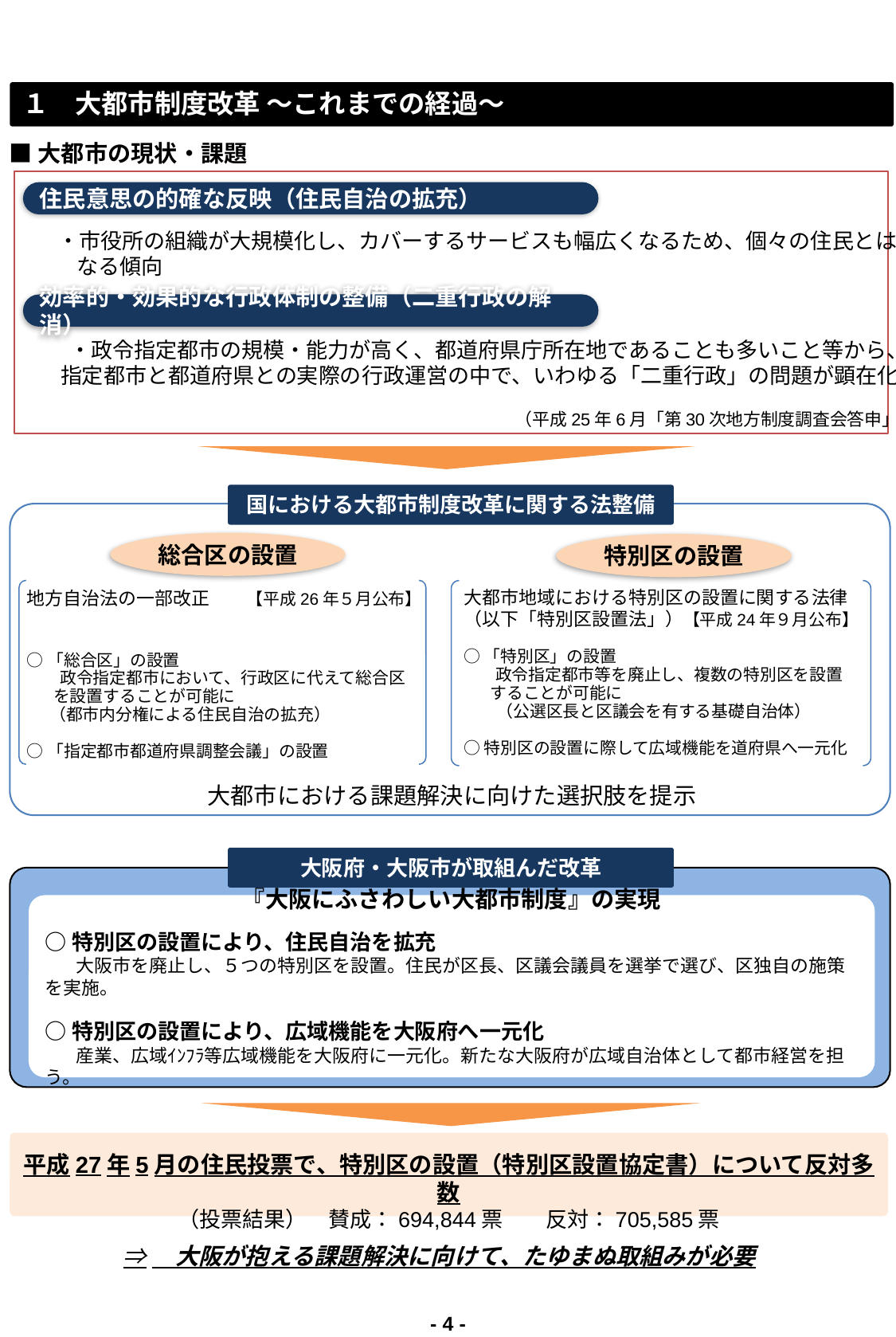

１　大都市制度改革 ～これまでの経過～
■大都市の現状・課題

　  ・市役所の組織が大規模化し、カバーするサービスも幅広くなるため、個々の住民とは遠く
　　  なる傾向

　　・政令指定都市の規模・能力が高く、都道府県庁所在地であることも多いこと等から、政令
      指定都市と都道府県との実際の行政運営の中で、いわゆる「二重行政」の問題が顕在化

                                                        （平成25年6月「第30次地方制度調査会答申」より）
住民意思の的確な反映（住民自治の拡充）
効率的・効果的な行政体制の整備（二重行政の解消）

国における大都市制度改革に関する法整備

総合区の設置
特別区の設置

大都市地域における特別区の設置に関する法律
（以下「特別区設置法」）【平成24年９月公布】

○「特別区」の設置
   　政令指定都市等を廃止し、複数の特別区を設置
      することが可能に
　　（公選区長と区議会を有する基礎自治体）

○特別区の設置に際して広域機能を道府県へ一元化

地方自治法の一部改正　　【平成26年５月公布】

○「総合区」の設置
　　政令指定都市において、行政区に代えて総合区
      を設置することが可能に
     （都市内分権による住民自治の拡充）

○「指定都市都道府県調整会議」の設置

大都市における課題解決に向けた選択肢を提示
大阪府・大阪市が取組んだ改革

『大阪にふさわしい大都市制度』の実現

○特別区の設置により、住民自治を拡充
  　大阪市を廃止し、５つの特別区を設置。住民が区長、区議会議員を選挙で選び、区独自の施策を実施。

○特別区の設置により、広域機能を大阪府へ一元化
  　産業、広域ｲﾝﾌﾗ等広域機能を大阪府に一元化。新たな大阪府が広域自治体として都市経営を担う。

平成27年5月の住民投票で、特別区の設置（特別区設置協定書）について反対多数
（投票結果）　賛成：694,844票　　反対：705,585票

⇒　大阪が抱える課題解決に向けて、たゆまぬ取組みが必要
- 4 -